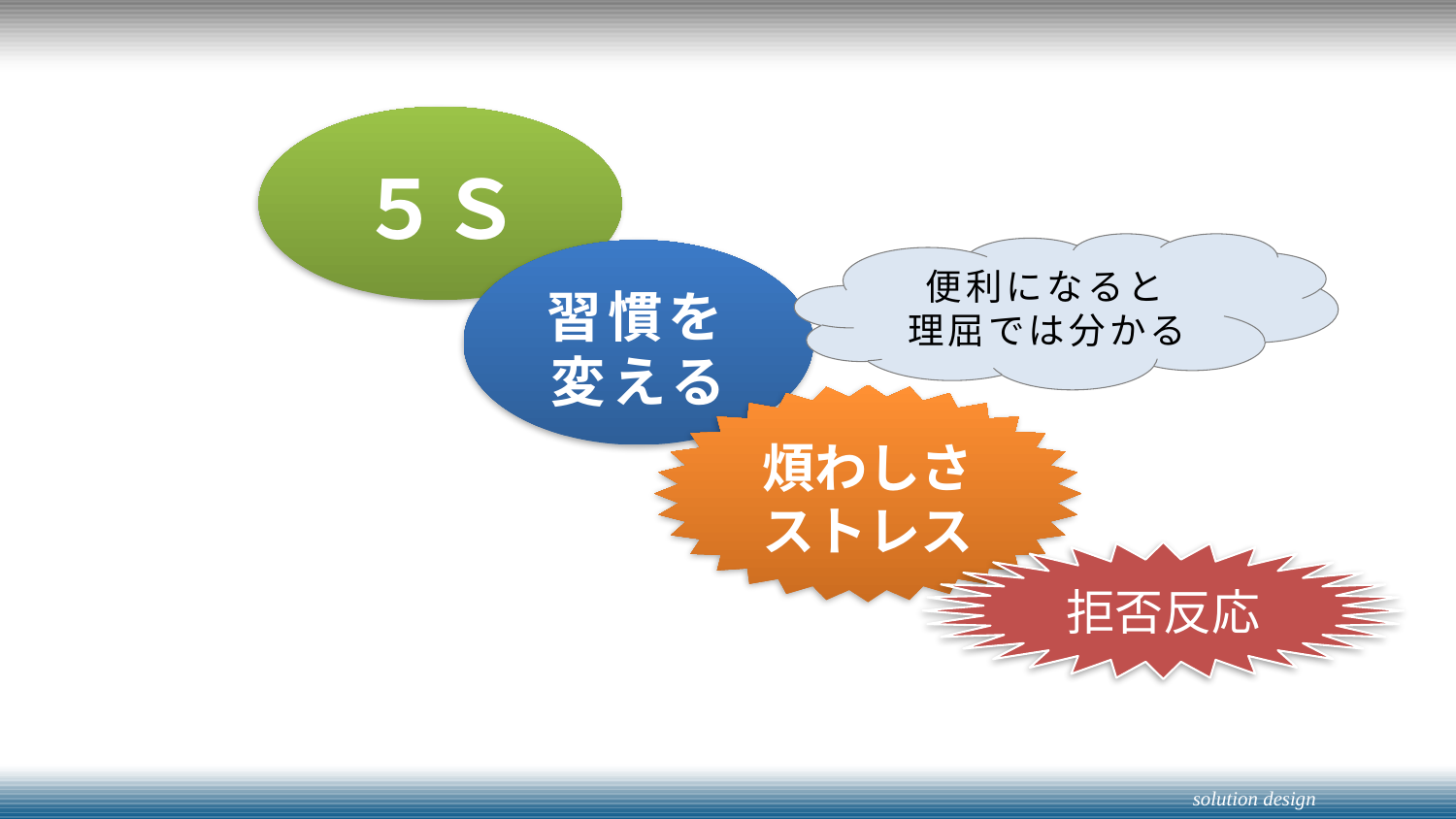

５Ｓ
便利になると
理屈では分かる
習慣を変える
煩わしさ
ストレス

拒否反応